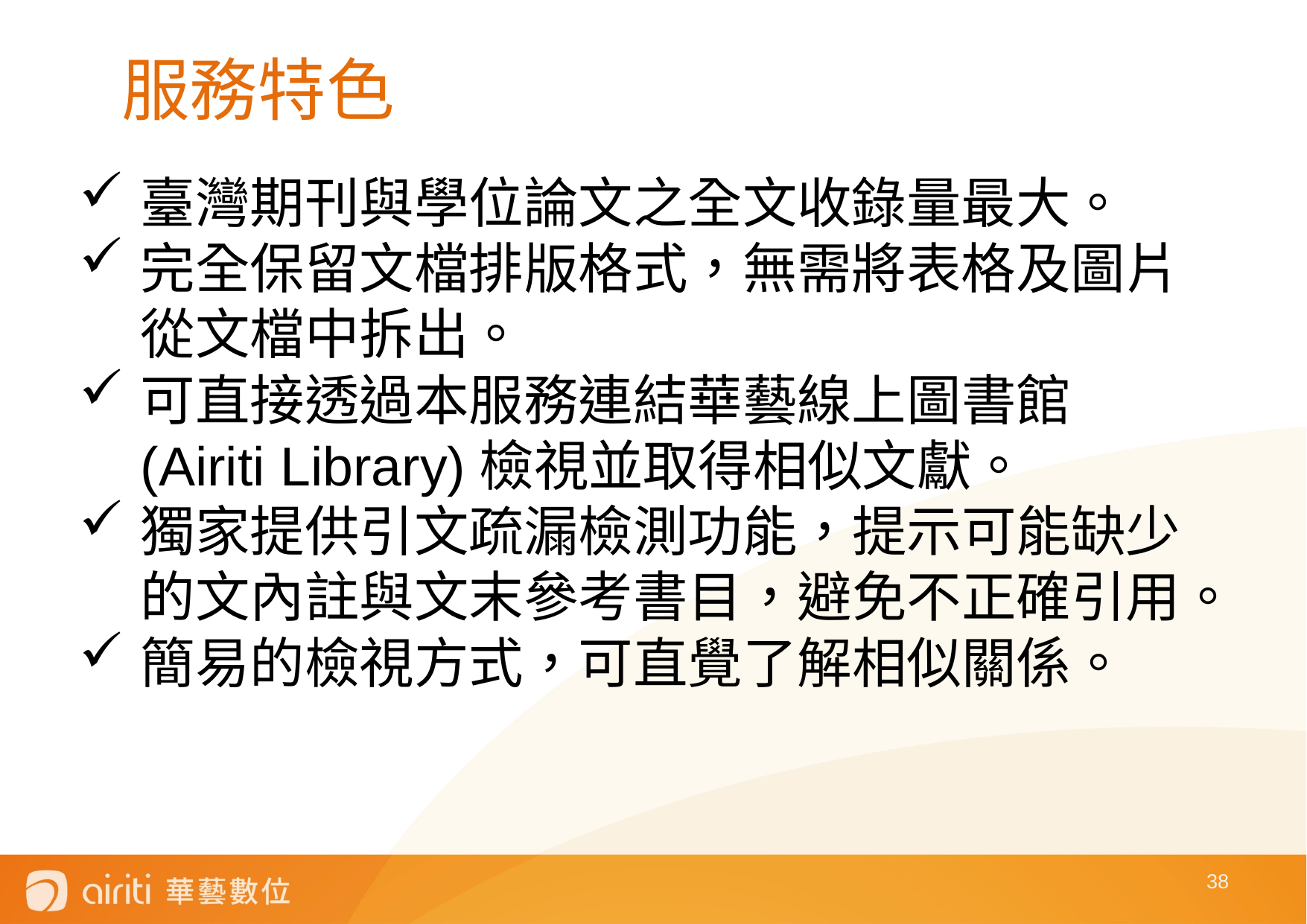

# 服務特色
臺灣期刊與學位論文之全文收錄量最大。
完全保留文檔排版格式，無需將表格及圖片從文檔中拆出。
可直接透過本服務連結華藝線上圖書館(Airiti Library)檢視並取得相似文獻。
獨家提供引文疏漏檢測功能，提示可能缺少的文內註與文末參考書目，避免不正確引用。
簡易的檢視方式，可直覺了解相似關係。
38